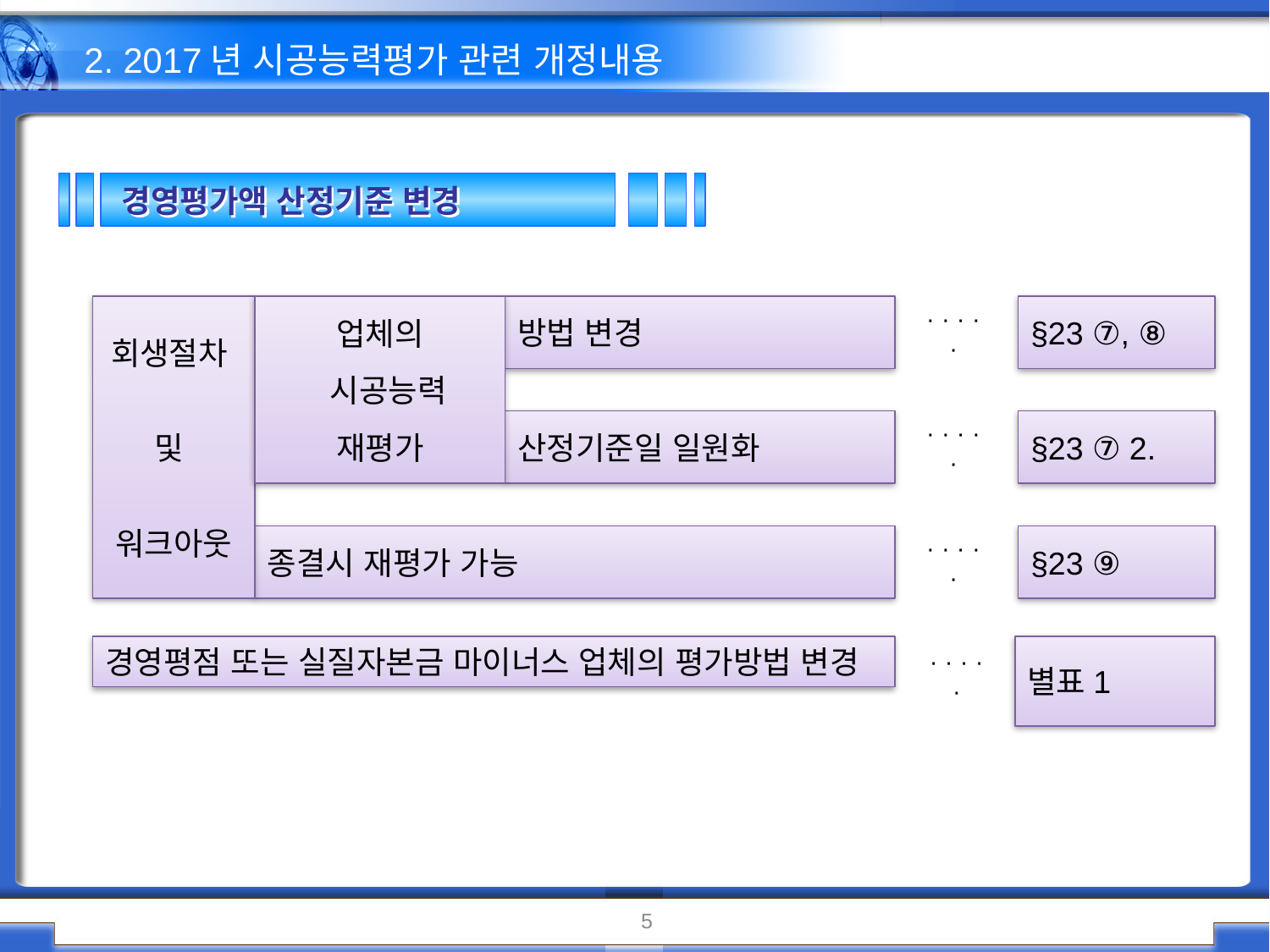

2. 2017년 시공능력평가 관련 개정내용

경영평가액 산정기준 변경
회생절차
및
워크아웃
§23 ⑦, ⑧
업체의
 시공능력
재평가
방법 변경
· · · · ·
· · · · ·
§23 ⑦ 2.
산정기준일 일원화
· · · · ·
§23 ⑨
종결시 재평가 가능
· · · · ·
별표1
경영평점 또는 실질자본금 마이너스 업체의 평가방법 변경
5